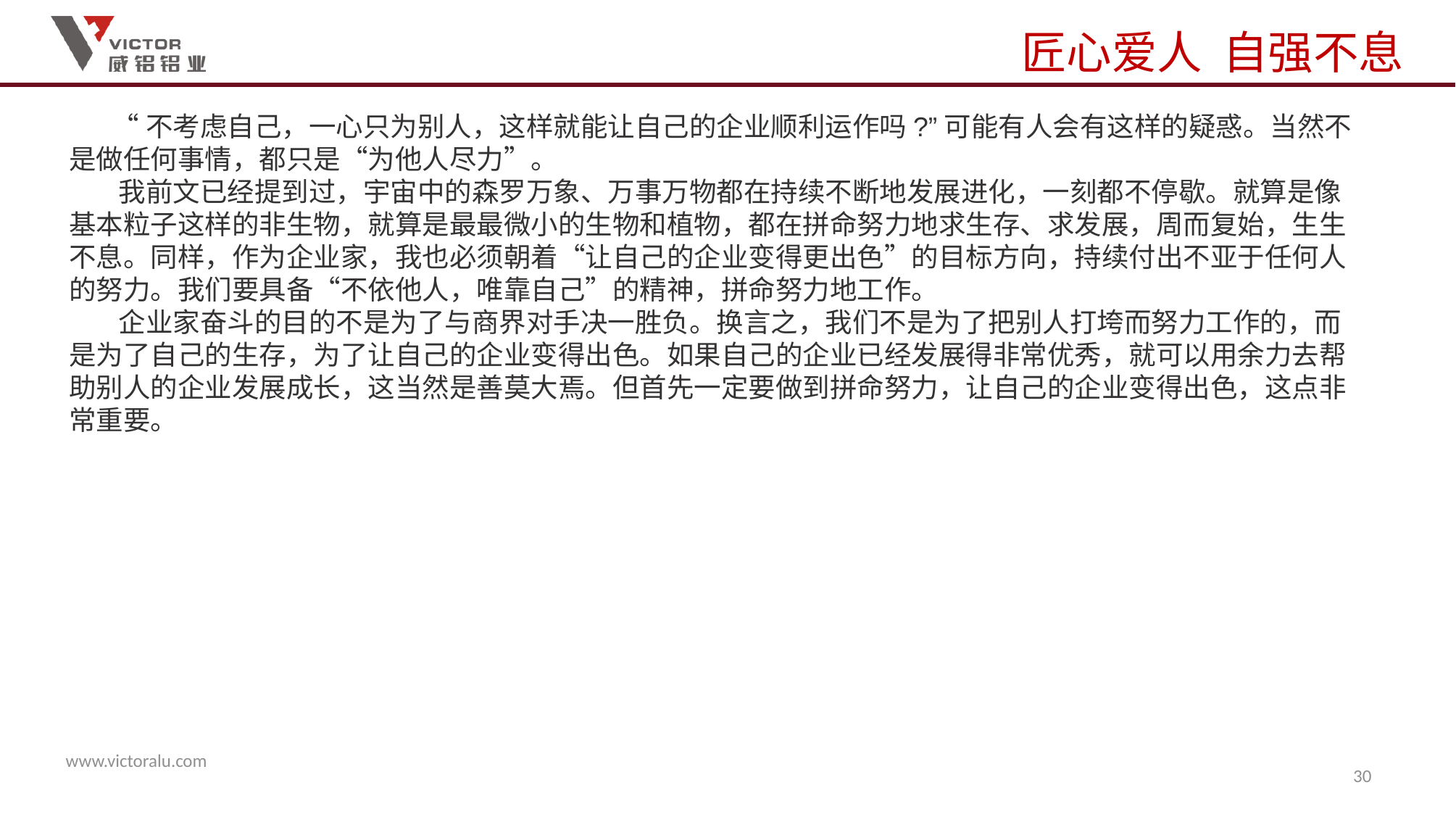

“不考虑自己，一心只为别人，这样就能让自己的企业顺利运作吗?”可能有人会有这样的疑惑。当然不是做任何事情，都只是“为他人尽力”。
       我前文已经提到过，宇宙中的森罗万象、万事万物都在持续不断地发展进化，一刻都不停歇。就算是像基本粒子这样的非生物，就算是最最微小的生物和植物，都在拼命努力地求生存、求发展，周而复始，生生不息。同样，作为企业家，我也必须朝着“让自己的企业变得更出色”的目标方向，持续付出不亚于任何人的努力。我们要具备“不依他人，唯靠自己”的精神，拼命努力地工作。
       企业家奋斗的目的不是为了与商界对手决一胜负。换言之，我们不是为了把别人打垮而努力工作的，而是为了自己的生存，为了让自己的企业变得出色。如果自己的企业已经发展得非常优秀，就可以用余力去帮助别人的企业发展成长，这当然是善莫大焉。但首先一定要做到拼命努力，让自己的企业变得出色，这点非常重要。
30